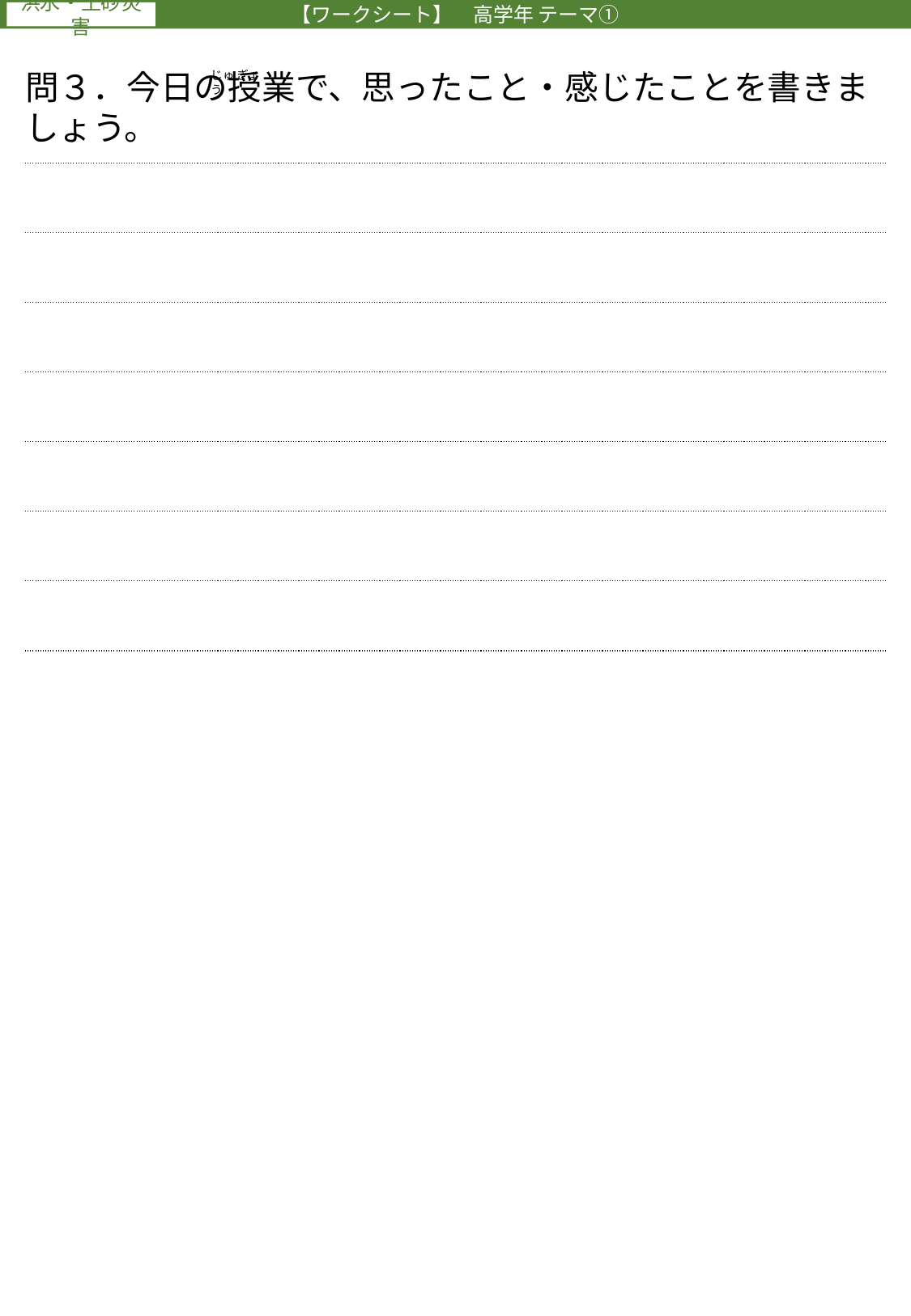

【ワークシート】　高学年 テーマ①
じゅ ぎょう
問３．今日の授業で、思ったこと・感じたことを書きましょう。
|  |
| --- |
|  |
|  |
|  |
|  |
|  |
|  |